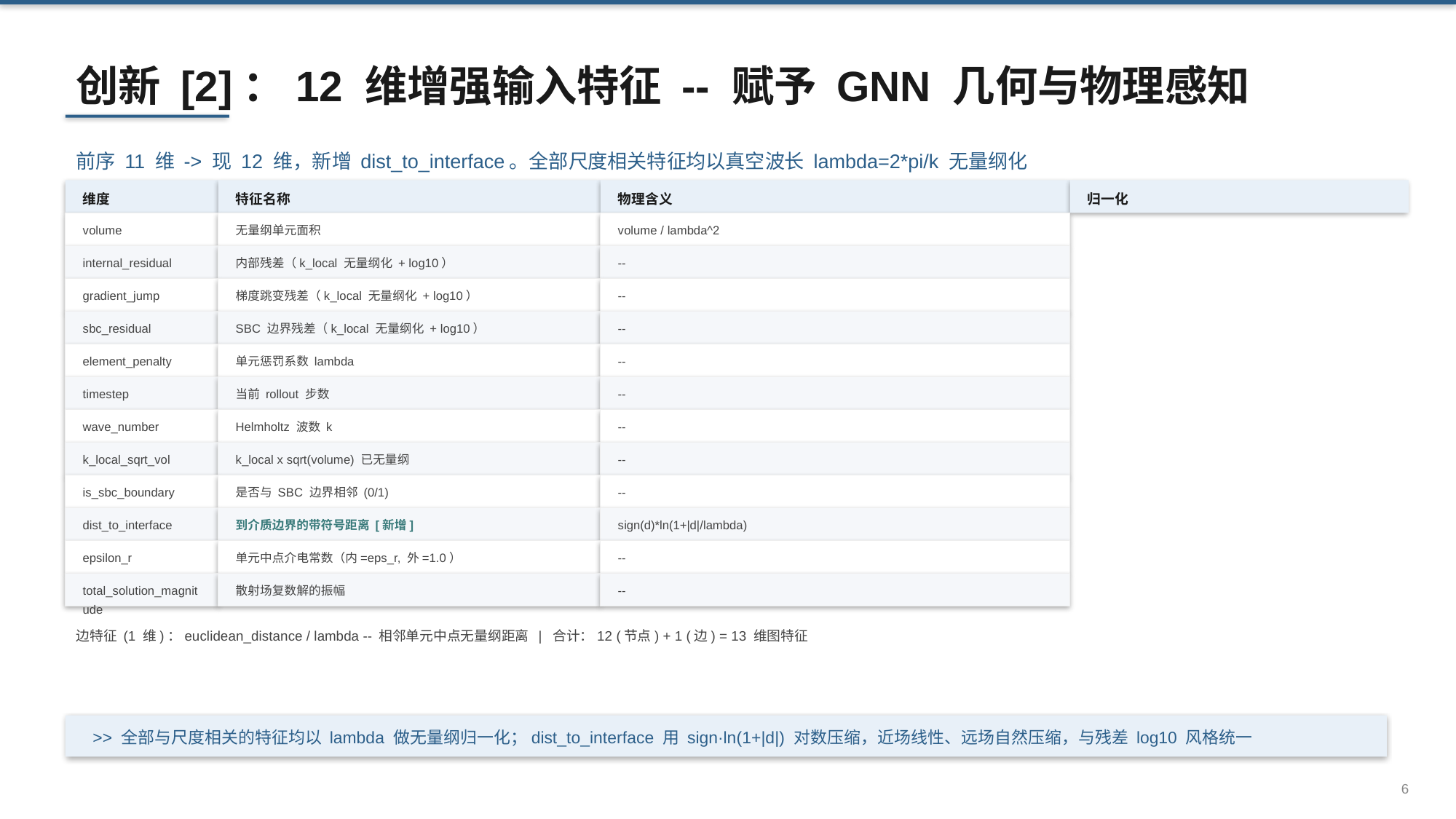

创新 [2]：12 维增强输入特征 -- 赋予 GNN 几何与物理感知

前序 11 维 -> 现 12 维，新增 dist_to_interface。全部尺度相关特征均以真空波长 lambda=2*pi/k 无量纲化

维度

特征名称

物理含义

归一化

volume

无量纲单元面积

volume / lambda^2

internal_residual

内部残差（k_local 无量纲化 + log10）

--

gradient_jump

梯度跳变残差（k_local 无量纲化 + log10）

--

sbc_residual

SBC 边界残差（k_local 无量纲化 + log10）

--

element_penalty

单元惩罚系数 lambda

--

timestep

当前 rollout 步数

--

wave_number

Helmholtz 波数 k

--

k_local_sqrt_vol

k_local x sqrt(volume) 已无量纲

--

is_sbc_boundary

是否与 SBC 边界相邻 (0/1)

--

dist_to_interface

到介质边界的带符号距离 [新增]

sign(d)*ln(1+|d|/lambda)

epsilon_r

单元中点介电常数（内=eps_r, 外=1.0）

--

total_solution_magnitude

散射场复数解的振幅

--
边特征 (1 维)：euclidean_distance / lambda -- 相邻单元中点无量纲距离  |  合计：12 (节点) + 1 (边) = 13 维图特征

>> 全部与尺度相关的特征均以 lambda 做无量纲归一化；dist_to_interface 用 sign·ln(1+|d|) 对数压缩，近场线性、远场自然压缩，与残差 log10 风格统一
6